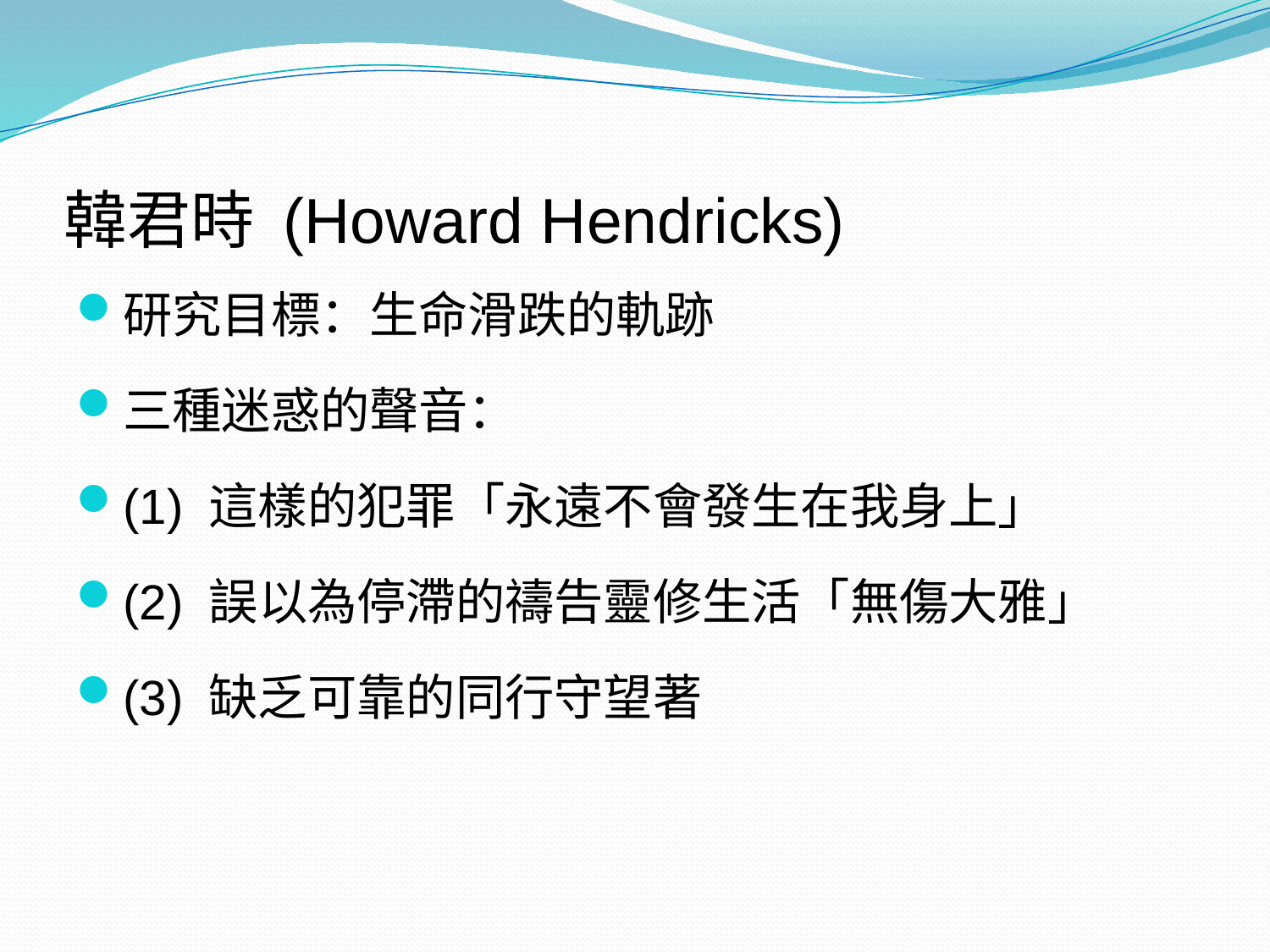

# 韓君時 (Howard Hendricks)
研究目標：生命滑跌的軌跡
三種迷惑的聲音：
(1) 這樣的犯罪「永遠不會發生在我身上」
(2) 誤以為停滯的禱告靈修生活「無傷大雅」
(3) 缺乏可靠的同行守望著